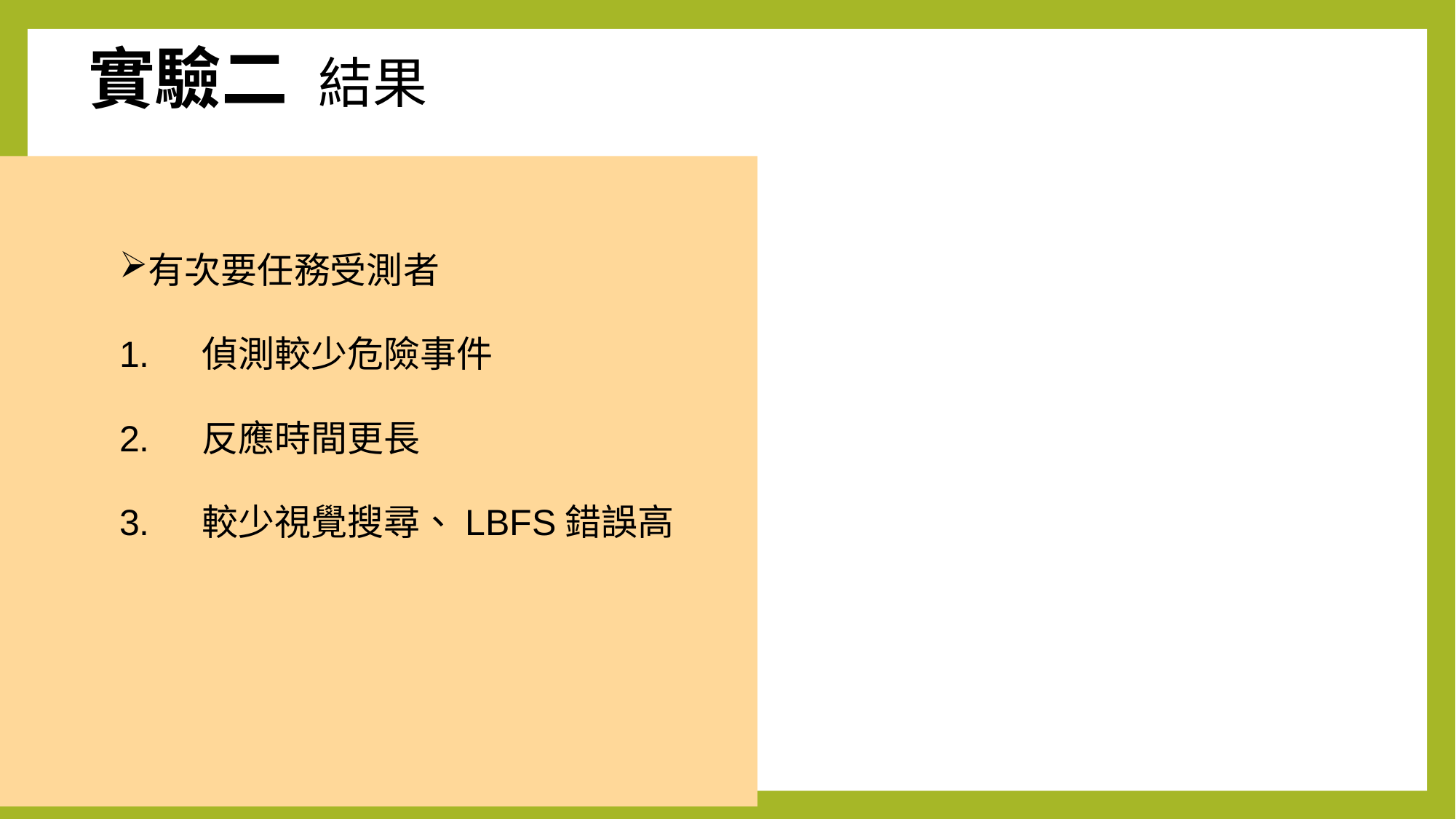

實驗二  結果

有次要任務受測者
    偵測較少危險事件
    反應時間更長
    較少視覺搜尋、LBFS錯誤高